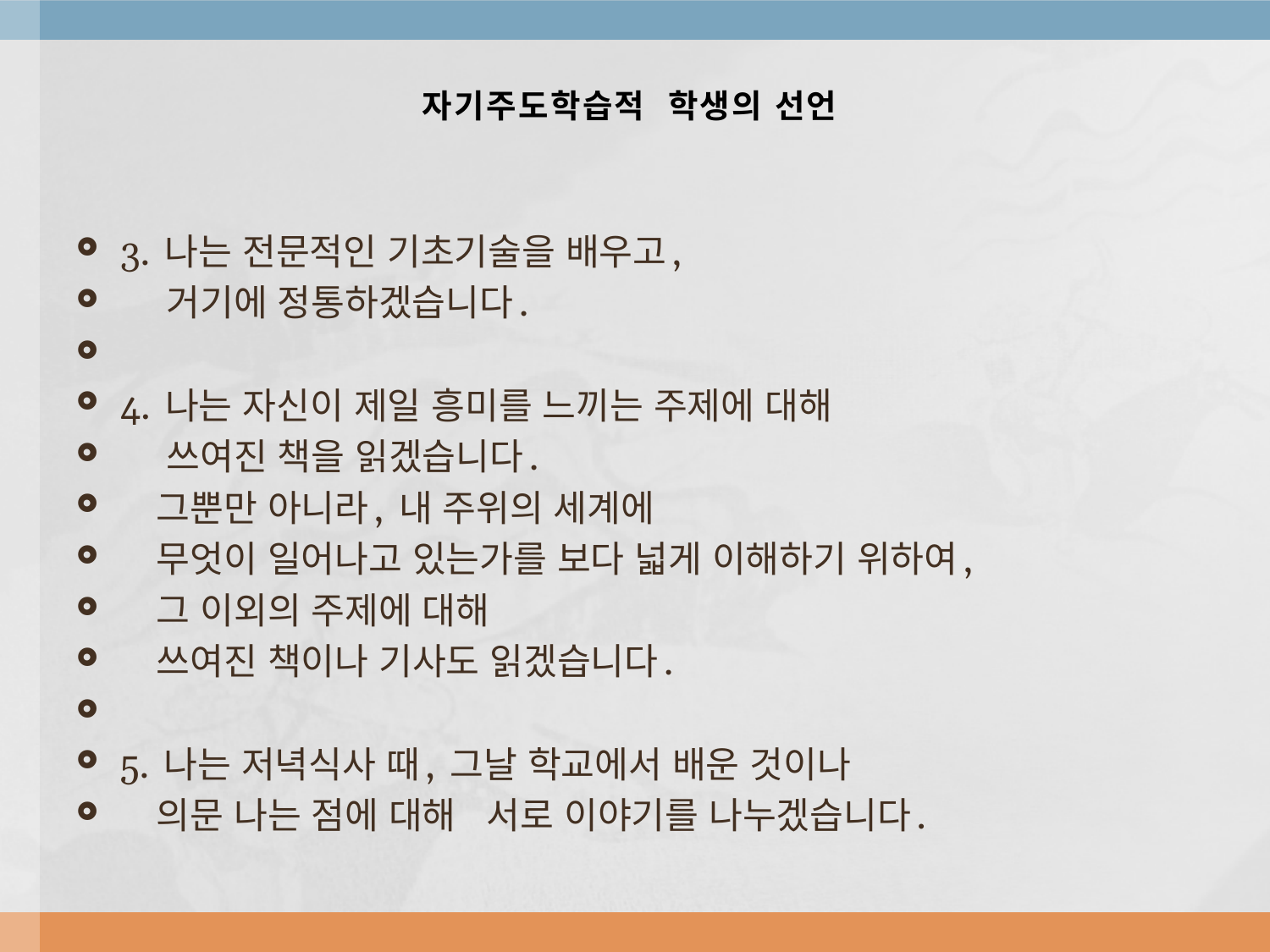

# 자기주도학습적  학생의 선언
3. 나는 전문적인 기초기술을 배우고,
    거기에 정통하겠습니다.

4. 나는 자신이 제일 흥미를 느끼는 주제에 대해
    쓰여진 책을 읽겠습니다.
   그뿐만 아니라, 내 주위의 세계에
   무엇이 일어나고 있는가를 보다 넓게 이해하기 위하여,
   그 이외의 주제에 대해
   쓰여진 책이나 기사도 읽겠습니다.

5. 나는 저녁식사 때, 그날 학교에서 배운 것이나
   의문 나는 점에 대해   서로 이야기를 나누겠습니다.